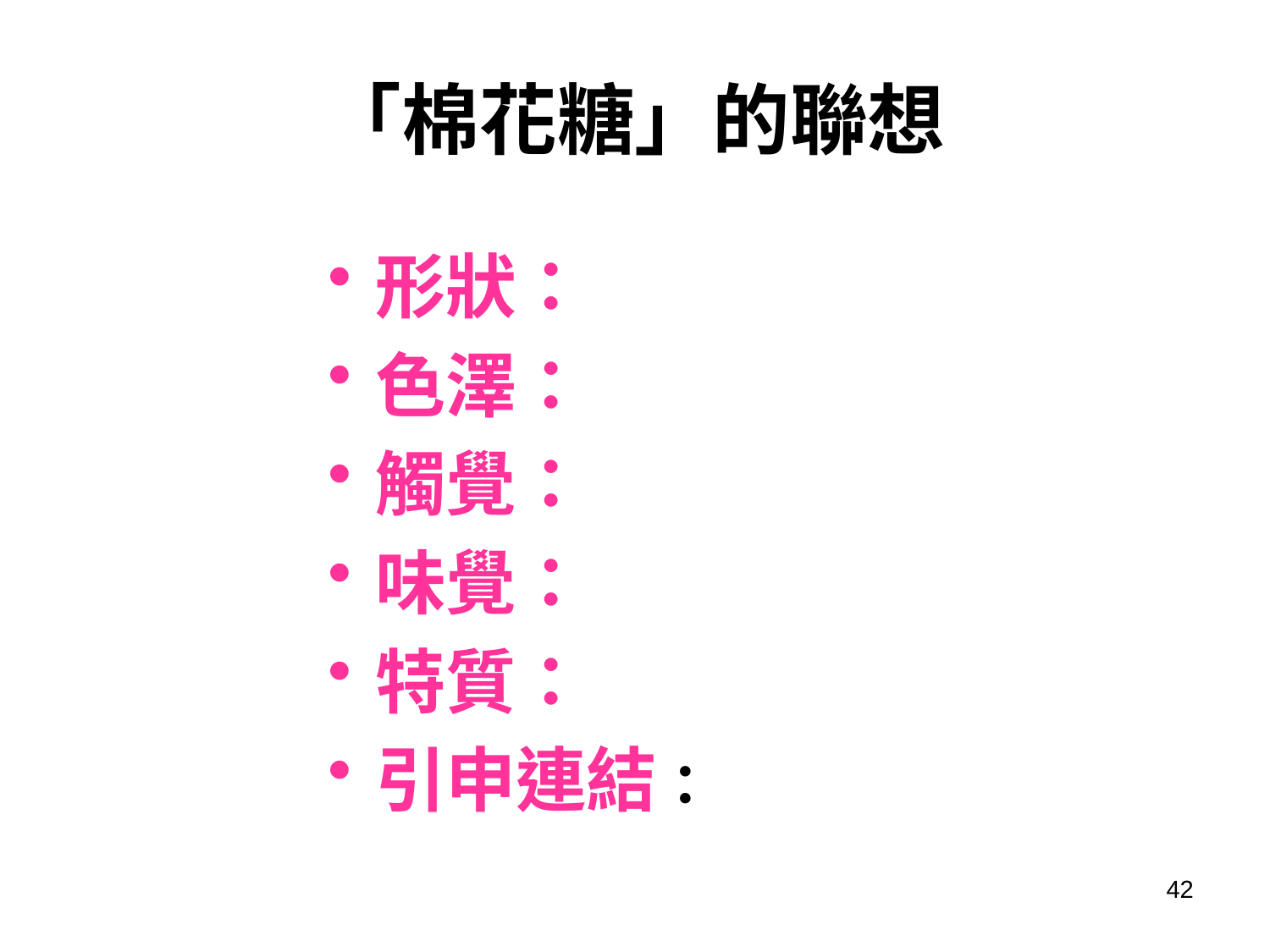

# 「棉花糖」的聯想
形狀：
色澤：
觸覺：
味覺：
特質：
引申連結：
42